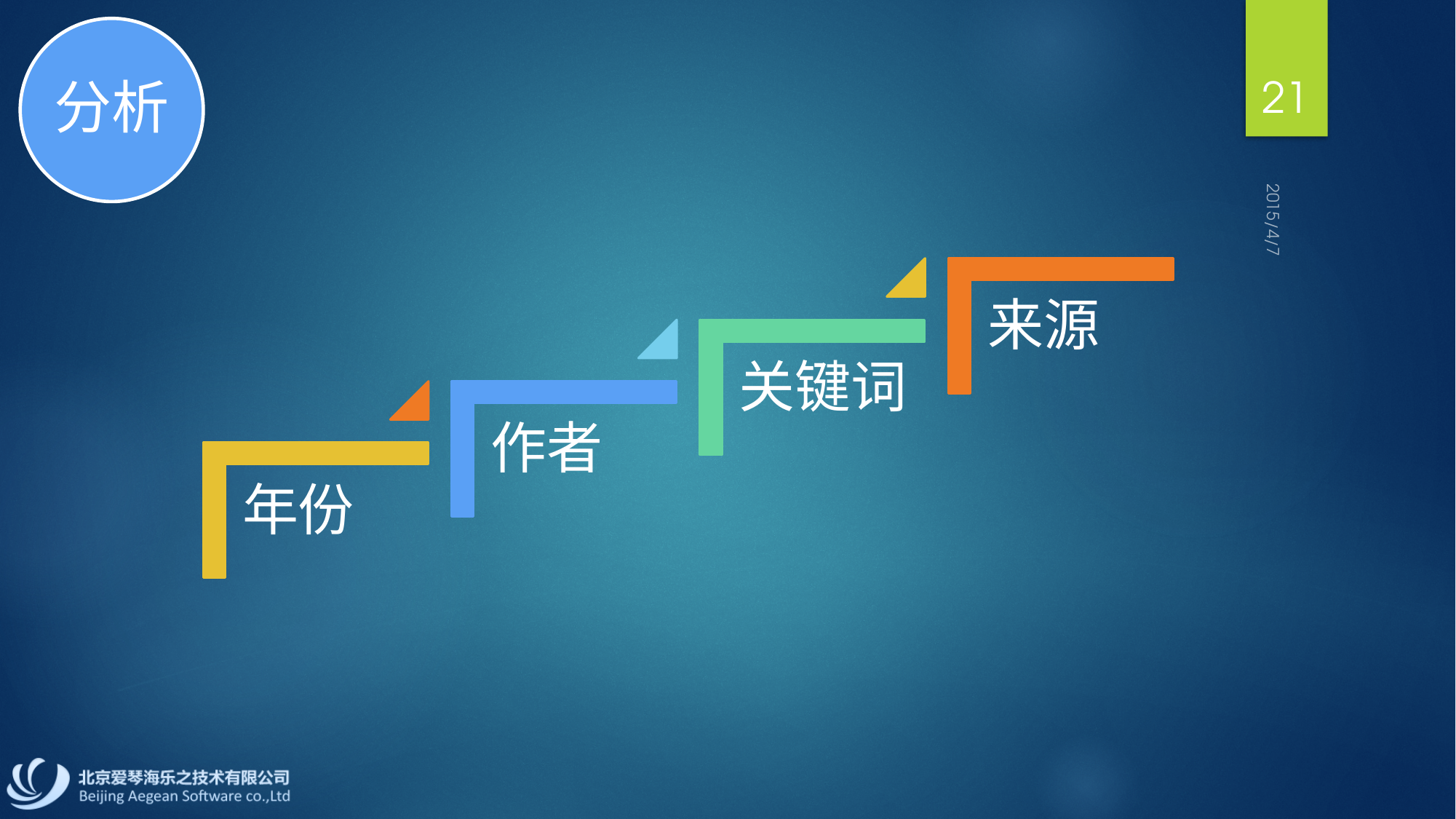

分析
21
年份
作者
关键词
来源
2015/4/7